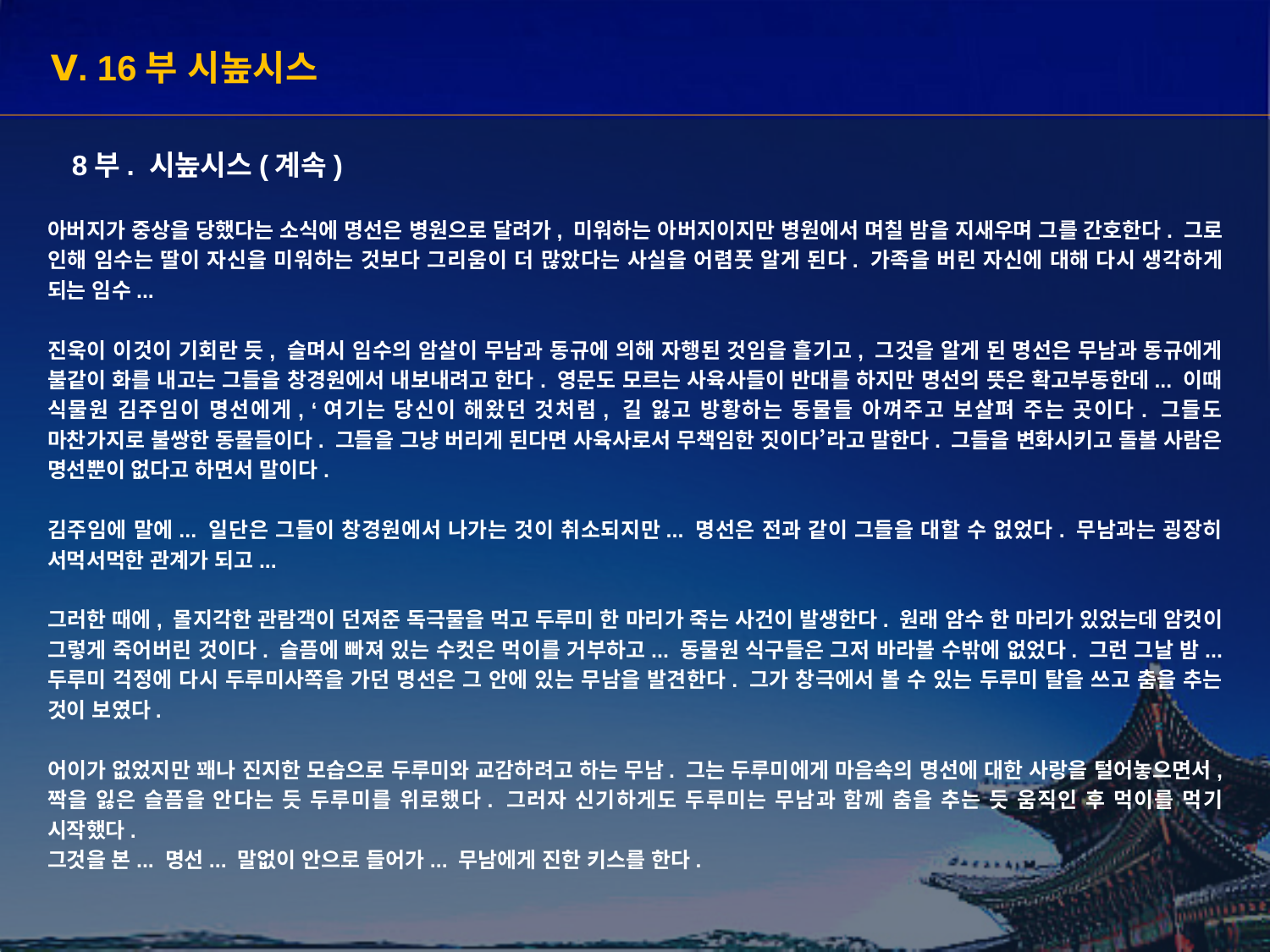

Ⅴ. 16부 시높시스

8부. 시높시스(계속)

아버지가 중상을 당했다는 소식에 명선은 병원으로 달려가, 미워하는 아버지이지만 병원에서 며칠 밤을 지새우며 그를 간호한다. 그로 인해 임수는 딸이 자신을 미워하는 것보다 그리움이 더 많았다는 사실을 어렴풋 알게 된다. 가족을 버린 자신에 대해 다시 생각하게 되는 임수...

진욱이 이것이 기회란 듯, 슬며시 임수의 암살이 무남과 동규에 의해 자행된 것임을 흘기고, 그것을 알게 된 명선은 무남과 동규에게 불같이 화를 내고는 그들을 창경원에서 내보내려고 한다. 영문도 모르는 사육사들이 반대를 하지만 명선의 뜻은 확고부동한데... 이때 식물원 김주임이 명선에게, ‘여기는 당신이 해왔던 것처럼, 길 잃고 방황하는 동물들 아껴주고 보살펴 주는 곳이다. 그들도 마찬가지로 불쌍한 동물들이다. 그들을 그냥 버리게 된다면 사육사로서 무책임한 짓이다’라고 말한다. 그들을 변화시키고 돌볼 사람은 명선뿐이 없다고 하면서 말이다.

김주임에 말에... 일단은 그들이 창경원에서 나가는 것이 취소되지만... 명선은 전과 같이 그들을 대할 수 없었다. 무남과는 굉장히 서먹서먹한 관계가 되고...

그러한 때에, 몰지각한 관람객이 던져준 독극물을 먹고 두루미 한 마리가 죽는 사건이 발생한다. 원래 암수 한 마리가 있었는데 암컷이 그렇게 죽어버린 것이다. 슬픔에 빠져 있는 수컷은 먹이를 거부하고... 동물원 식구들은 그저 바라볼 수밖에 없었다. 그런 그날 밤... 두루미 걱정에 다시 두루미사쪽을 가던 명선은 그 안에 있는 무남을 발견한다. 그가 창극에서 볼 수 있는 두루미 탈을 쓰고 춤을 추는 것이 보였다.

어이가 없었지만 꽤나 진지한 모습으로 두루미와 교감하려고 하는 무남. 그는 두루미에게 마음속의 명선에 대한 사랑을 털어놓으면서, 짝을 잃은 슬픔을 안다는 듯 두루미를 위로했다. 그러자 신기하게도 두루미는 무남과 함께 춤을 추는 듯 움직인 후 먹이를 먹기 시작했다.
그것을 본... 명선... 말없이 안으로 들어가... 무남에게 진한 키스를 한다.